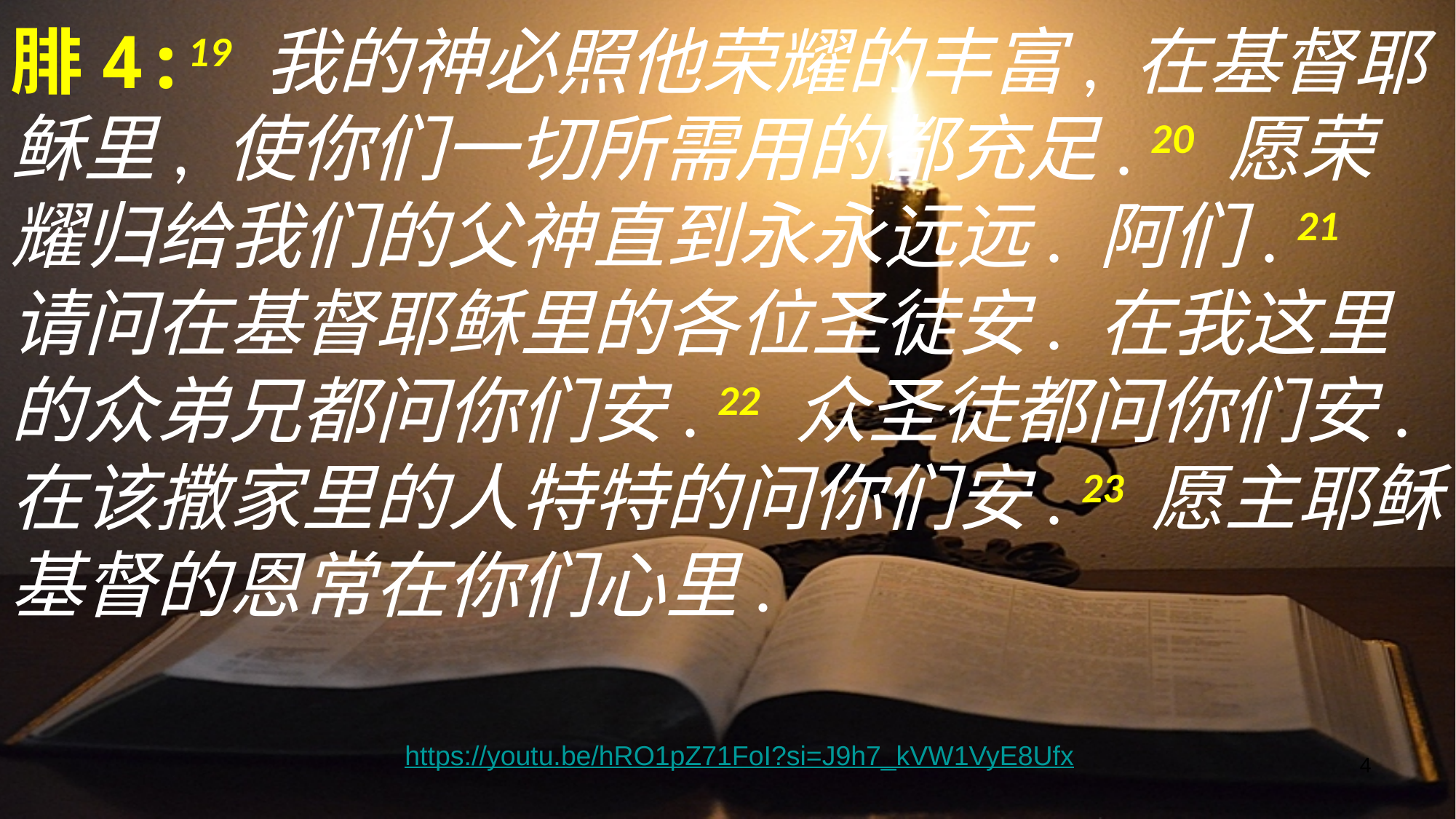

腓4:19 我的神必照他荣耀的丰富, 在基督耶稣里, 使你们一切所需用的都充足. 20 愿荣耀归给我们的父神直到永永远远. 阿们. 21 请问在基督耶稣里的各位圣徒安. 在我这里的众弟兄都问你们安. 22 众圣徒都问你们安. 在该撒家里的人特特的问你们安. 23 愿主耶稣基督的恩常在你们心里.
https://youtu.be/hRO1pZ71FoI?si=J9h7_kVW1VyE8Ufx

4